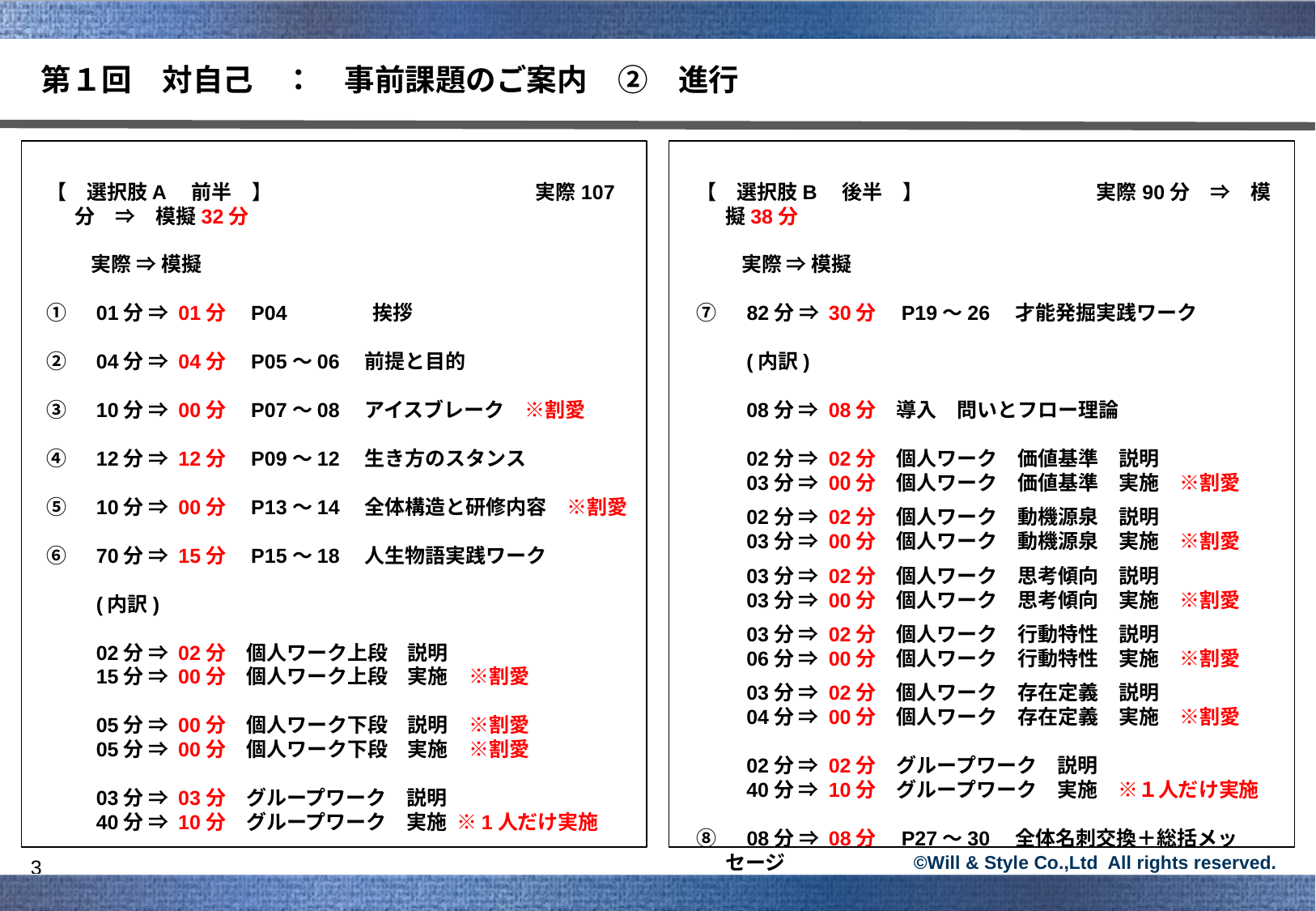

第１回　対自己　：　事前課題のご案内　②　進行

【　選択肢A　前半　】　　　　　　　　　　　　　実際107分　⇒　模擬32分

　　 実際 ⇒ 模擬

①　01分 ⇒ 01分　P04　　　　挨拶

②　04分 ⇒ 04分　P05～06　前提と目的

③　10分 ⇒ 00分　P07～08　アイスブレーク　※割愛

④　12分 ⇒ 12分　P09～12　生き方のスタンス

⑤　10分 ⇒ 00分　P13～14　全体構造と研修内容　※割愛

⑥　70分 ⇒ 15分　P15～18　人生物語実践ワーク

　　 (内訳)

　　 02分 ⇒ 02分　個人ワーク上段　説明
　 　15分 ⇒ 00分　個人ワーク上段　実施　※割愛

　　 05分 ⇒ 00分　個人ワーク下段　説明　※割愛
　 　05分 ⇒ 00分　個人ワーク下段　実施　※割愛

　　 03分 ⇒ 03分　グループワーク　説明
　 　40分 ⇒ 10分　グループワーク　実施  ※1人だけ実施

【　選択肢B　後半　】　　　　                    実際90分　⇒　模擬38分

　　 実際 ⇒ 模擬

⑦　82分 ⇒ 30分　P19～26　才能発掘実践ワーク

　　 (内訳)

　　 08分 ⇒ 08分　導入　問いとフロー理論

　　 02分 ⇒ 02分　個人ワーク　価値基準　説明
　 　03分 ⇒ 00分　個人ワーク　価値基準　実施　※割愛
　　 02分 ⇒ 02分　個人ワーク　動機源泉　説明
　 　03分 ⇒ 00分　個人ワーク　動機源泉　実施　※割愛
　　 03分 ⇒ 02分　個人ワーク　思考傾向　説明
　 　03分 ⇒ 00分　個人ワーク　思考傾向　実施　※割愛
　　 03分 ⇒ 02分　個人ワーク　行動特性　説明
　 　06分 ⇒ 00分　個人ワーク　行動特性　実施　※割愛
　　 03分 ⇒ 02分　個人ワーク　存在定義　説明
　 　04分 ⇒ 00分　個人ワーク　存在定義　実施　※割愛

　 　02分 ⇒ 02分　グループワーク　説明
　 　40分 ⇒ 10分　グループワーク　実施　※１人だけ実施

⑧　08分 ⇒ 08分　P27～30　全体名刺交換＋総括メッセージ